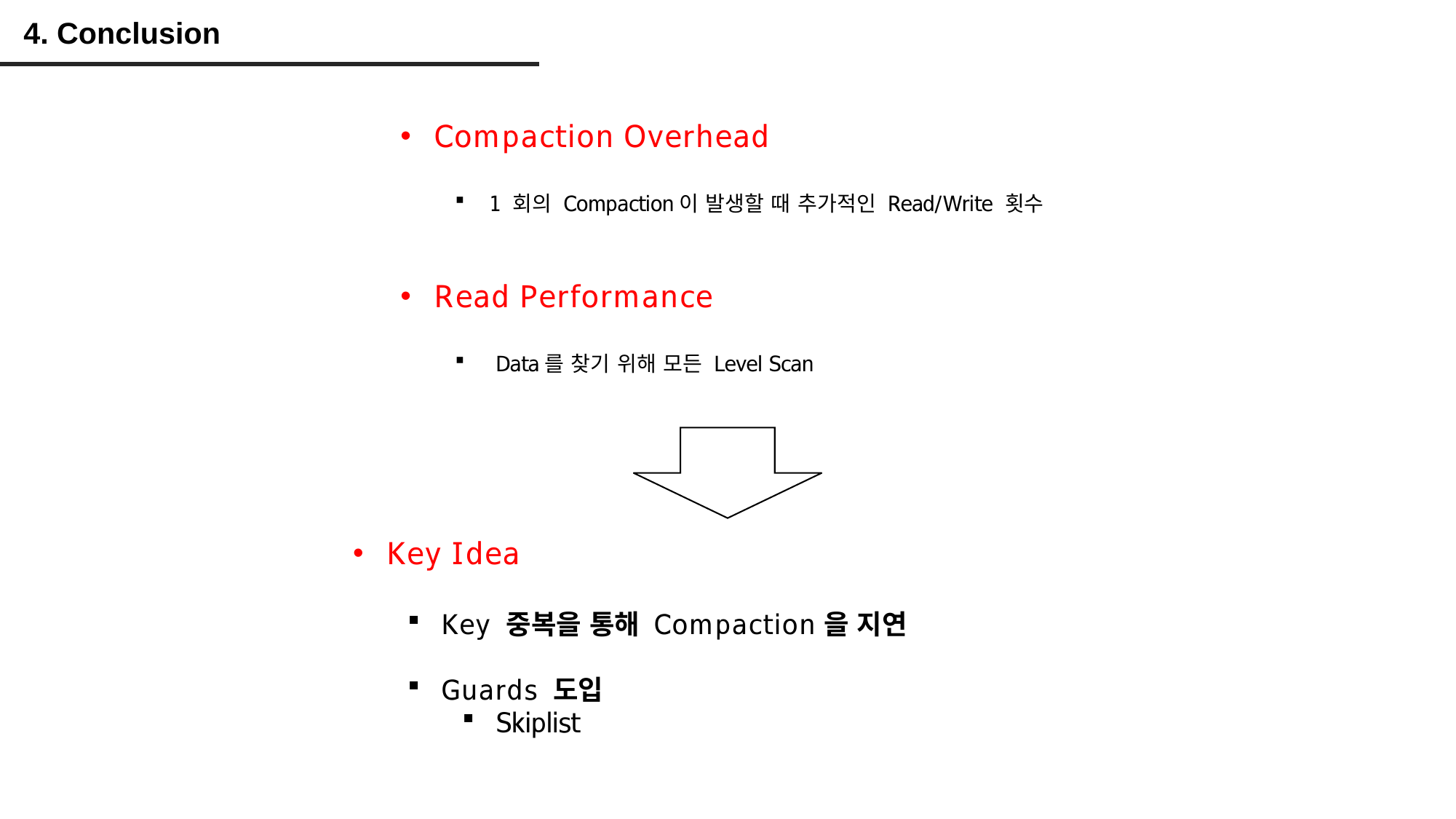

# 4. Conclusion
Compaction Overhead

1 회의 Compaction이 발생할 때 추가적인 Read/Write 횟수

Read Performance

Data를 찾기 위해 모든 Level Scan

Key Idea

Key 중복을 통해 Compaction을 지연

Guards 도입
Skiplist